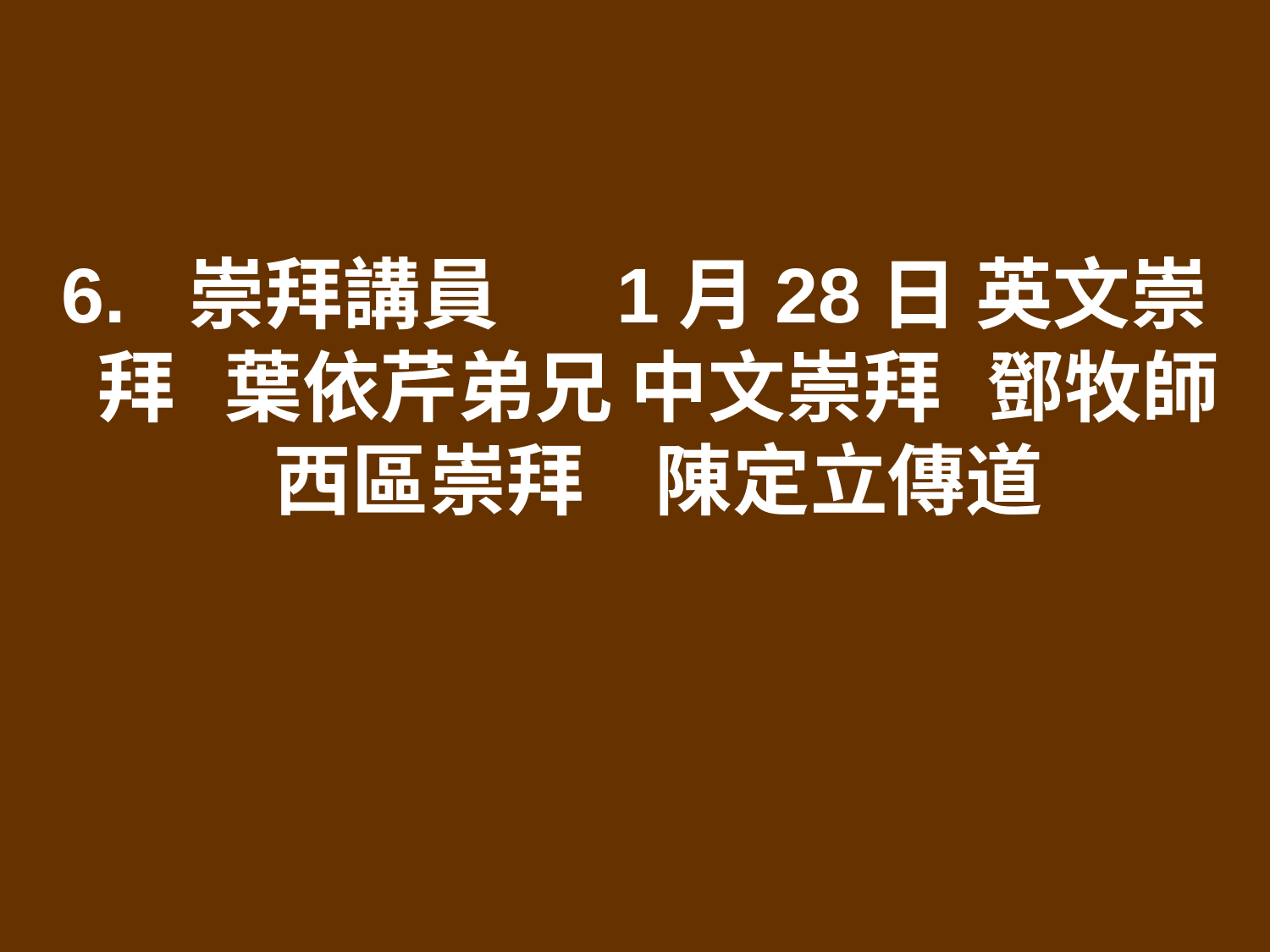

6.  崇拜講員 	1月28日 英文崇拜	葉依芹弟兄 中文崇拜	鄧牧師 西區崇拜	陳定立傳道